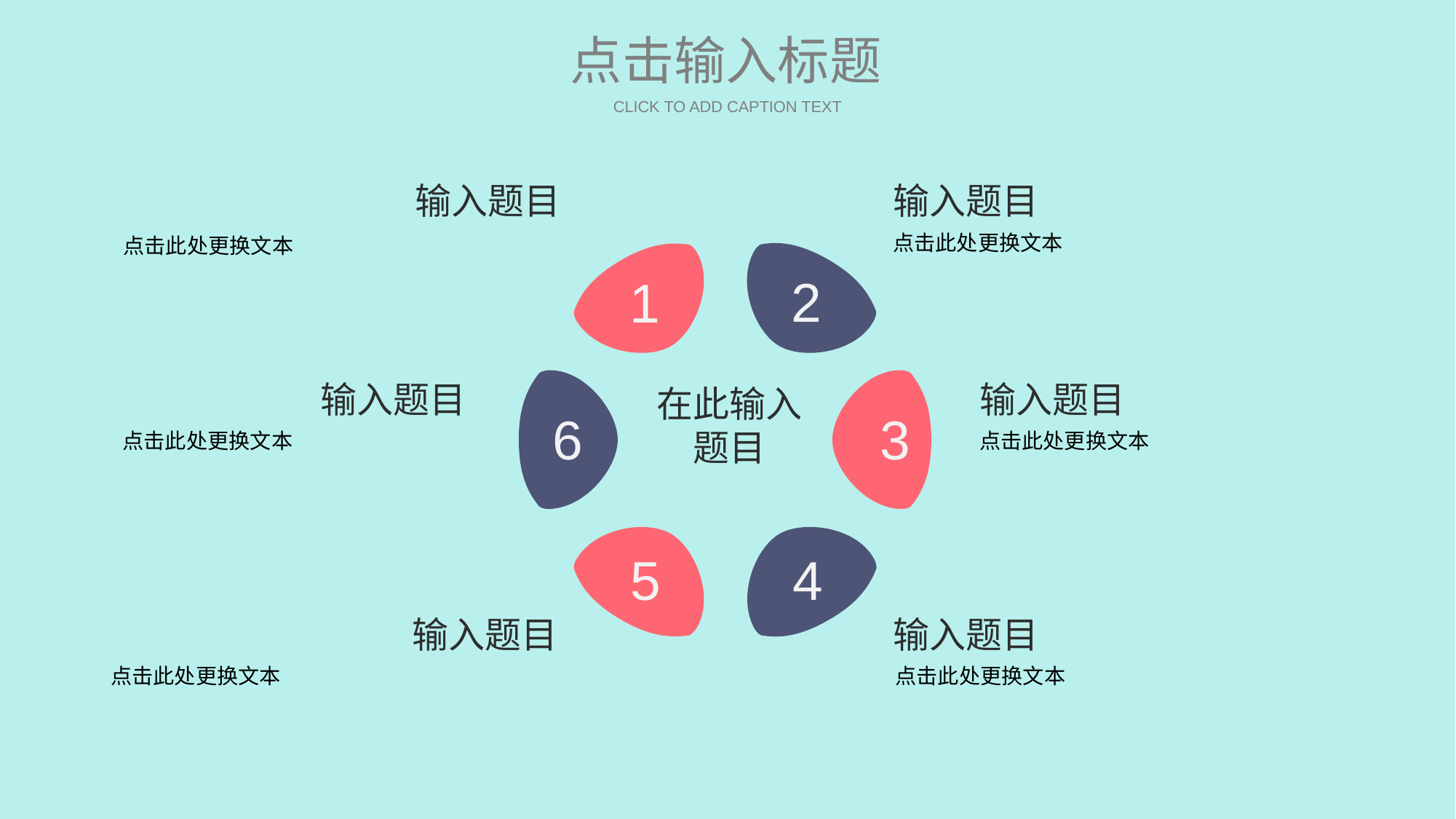

点击输入标题
CLICK TO ADD CAPTION TEXT
输入题目
输入题目
点击此处更换文本
点击此处更换文本

2

1

6

3
输入题目
输入题目

在此输入题目
点击此处更换文本
点击此处更换文本

5

4
输入题目

输入题目
点击此处更换文本
点击此处更换文本